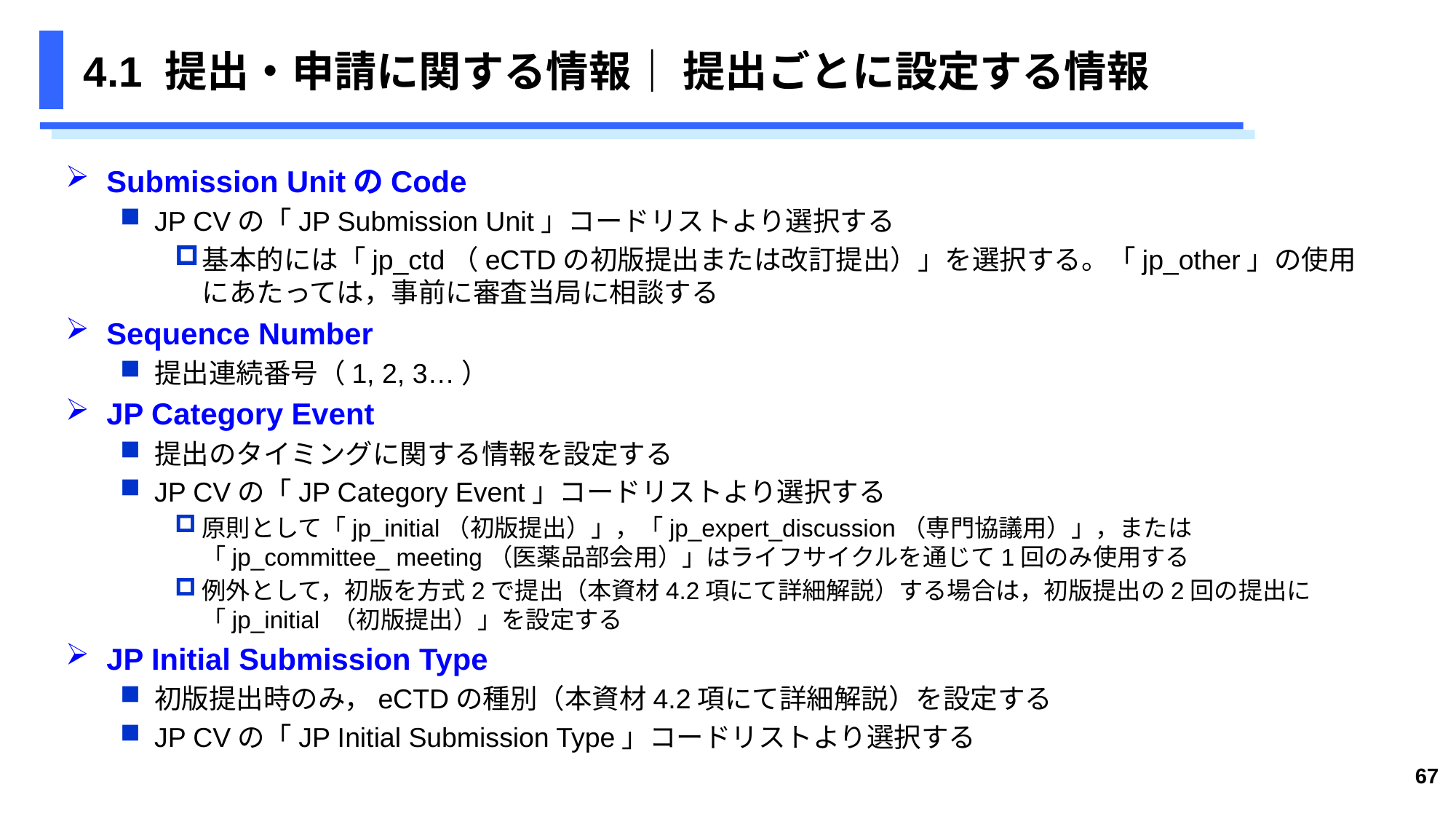

# 4.1 提出・申請に関する情報｜ 提出ごとに設定する情報
Submission UnitのCode
JP CVの「JP Submission Unit」コードリストより選択する
基本的には「jp_ctd（eCTDの初版提出または改訂提出）」を選択する。「jp_other」の使用にあたっては，事前に審査当局に相談する
Sequence Number
提出連続番号（1, 2, 3…）
JP Category Event
提出のタイミングに関する情報を設定する
JP CVの「JP Category Event」コードリストより選択する
原則として「jp_initial（初版提出）」，「jp_expert_discussion（専門協議用）」，または「jp_committee_ meeting（医薬品部会用）」はライフサイクルを通じて1回のみ使用する
例外として，初版を方式2で提出（本資材4.2項にて詳細解説）する場合は，初版提出の2回の提出に「jp_initial （初版提出）」を設定する
JP Initial Submission Type
初版提出時のみ，eCTDの種別（本資材4.2項にて詳細解説）を設定する
JP CVの「JP Initial Submission Type」コードリストより選択する
67